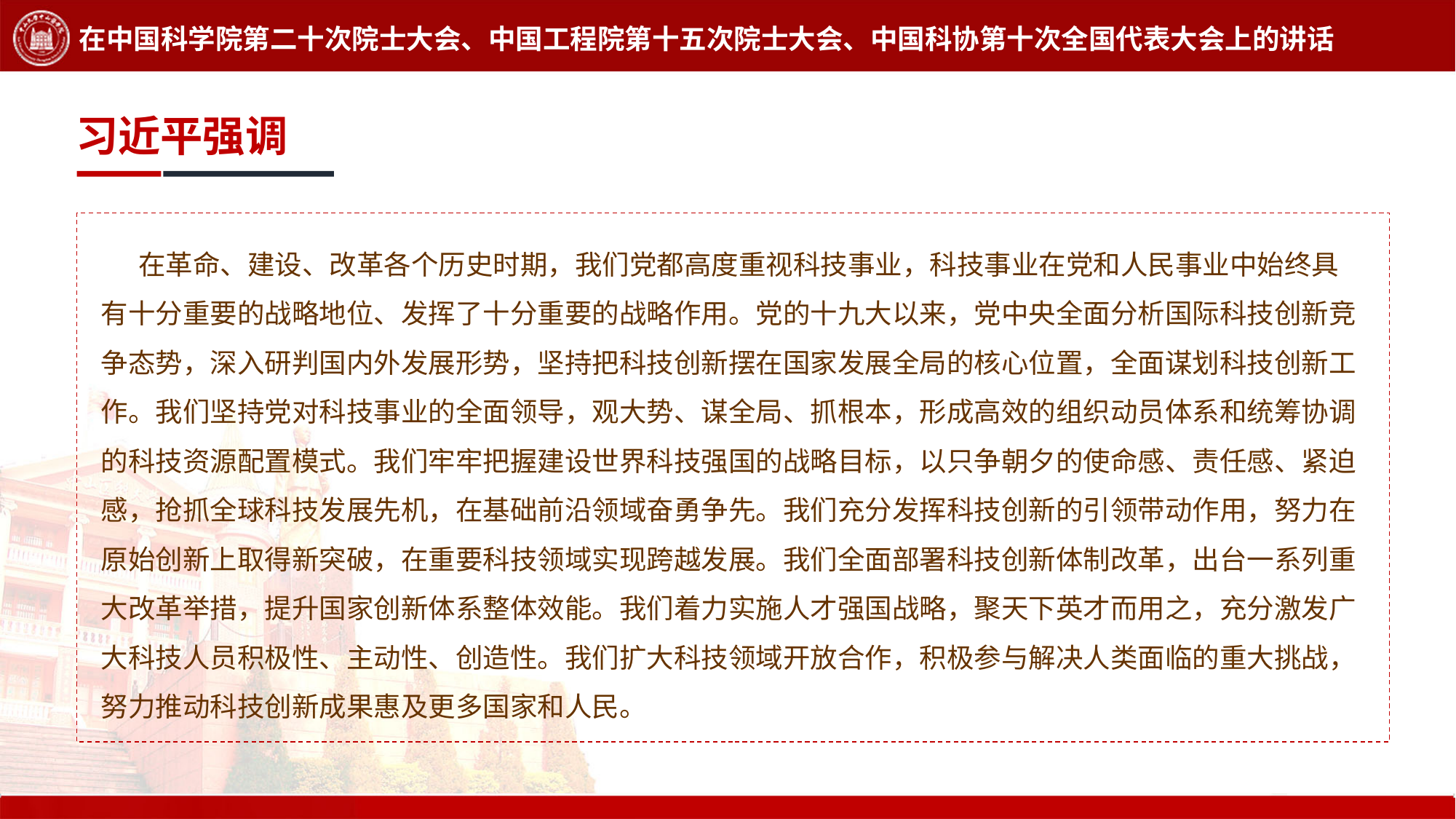

在中国科学院第二十次院士大会、中国工程院第十五次院士大会、中国科协第十次全国代表大会上的讲话
习近平强调

     在革命、建设、改革各个历史时期，我们党都高度重视科技事业，科技事业在党和人民事业中始终具有十分重要的战略地位、发挥了十分重要的战略作用。党的十九大以来，党中央全面分析国际科技创新竞争态势，深入研判国内外发展形势，坚持把科技创新摆在国家发展全局的核心位置，全面谋划科技创新工作。我们坚持党对科技事业的全面领导，观大势、谋全局、抓根本，形成高效的组织动员体系和统筹协调的科技资源配置模式。我们牢牢把握建设世界科技强国的战略目标，以只争朝夕的使命感、责任感、紧迫感，抢抓全球科技发展先机，在基础前沿领域奋勇争先。我们充分发挥科技创新的引领带动作用，努力在原始创新上取得新突破，在重要科技领域实现跨越发展。我们全面部署科技创新体制改革，出台一系列重大改革举措，提升国家创新体系整体效能。我们着力实施人才强国战略，聚天下英才而用之，充分激发广大科技人员积极性、主动性、创造性。我们扩大科技领域开放合作，积极参与解决人类面临的重大挑战，努力推动科技创新成果惠及更多国家和人民。